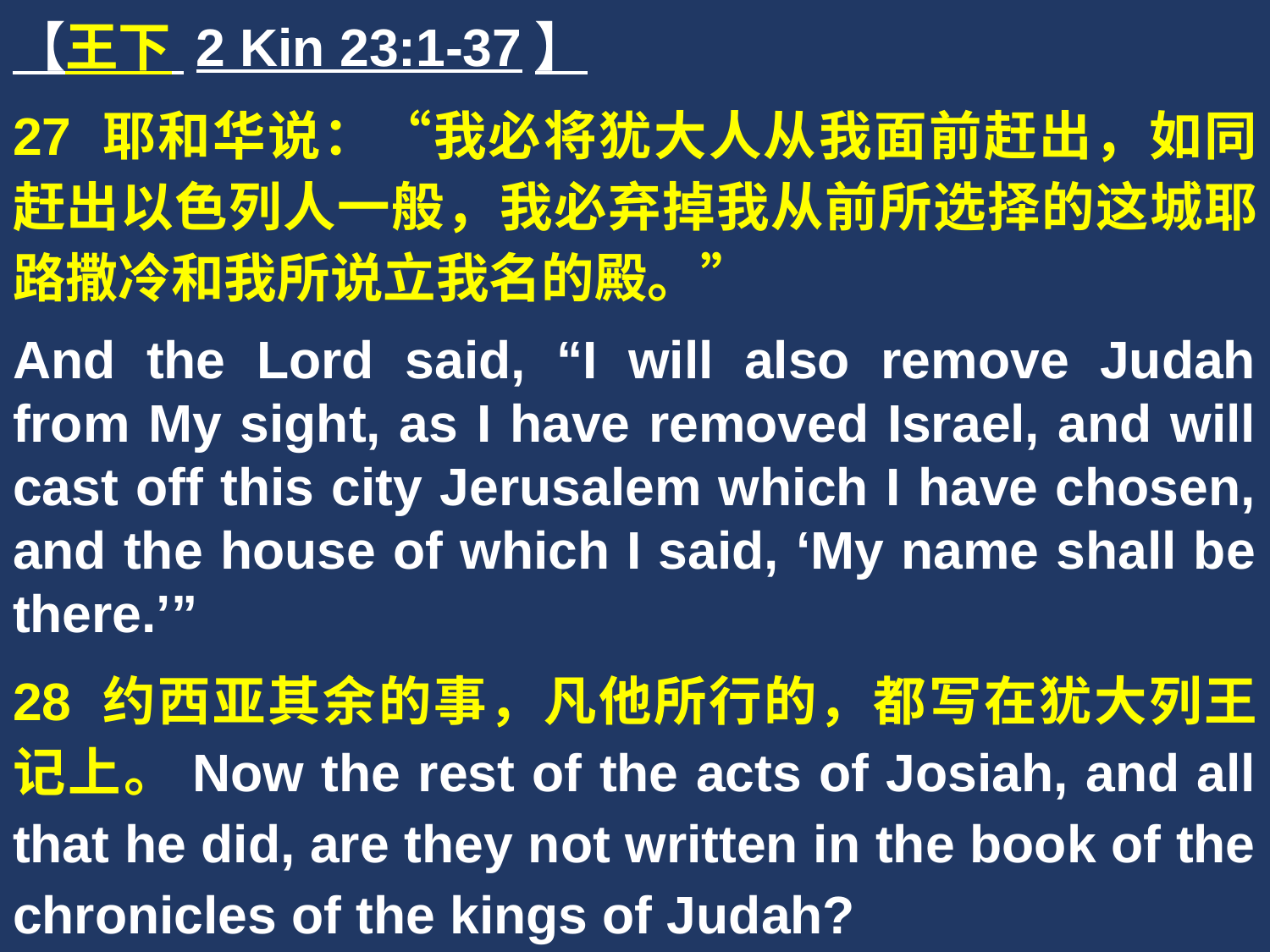

【王下 2 Kin 23:1-37】
27 耶和华说：“我必将犹大人从我面前赶出，如同赶出以色列人一般，我必弃掉我从前所选择的这城耶路撒冷和我所说立我名的殿。”
And the Lord said, “I will also remove Judah from My sight, as I have removed Israel, and will cast off this city Jerusalem which I have chosen, and the house of which I said, ‘My name shall be there.’”
28 约西亚其余的事，凡他所行的，都写在犹大列王记上。Now the rest of the acts of Josiah, and all that he did, are they not written in the book of the chronicles of the kings of Judah?